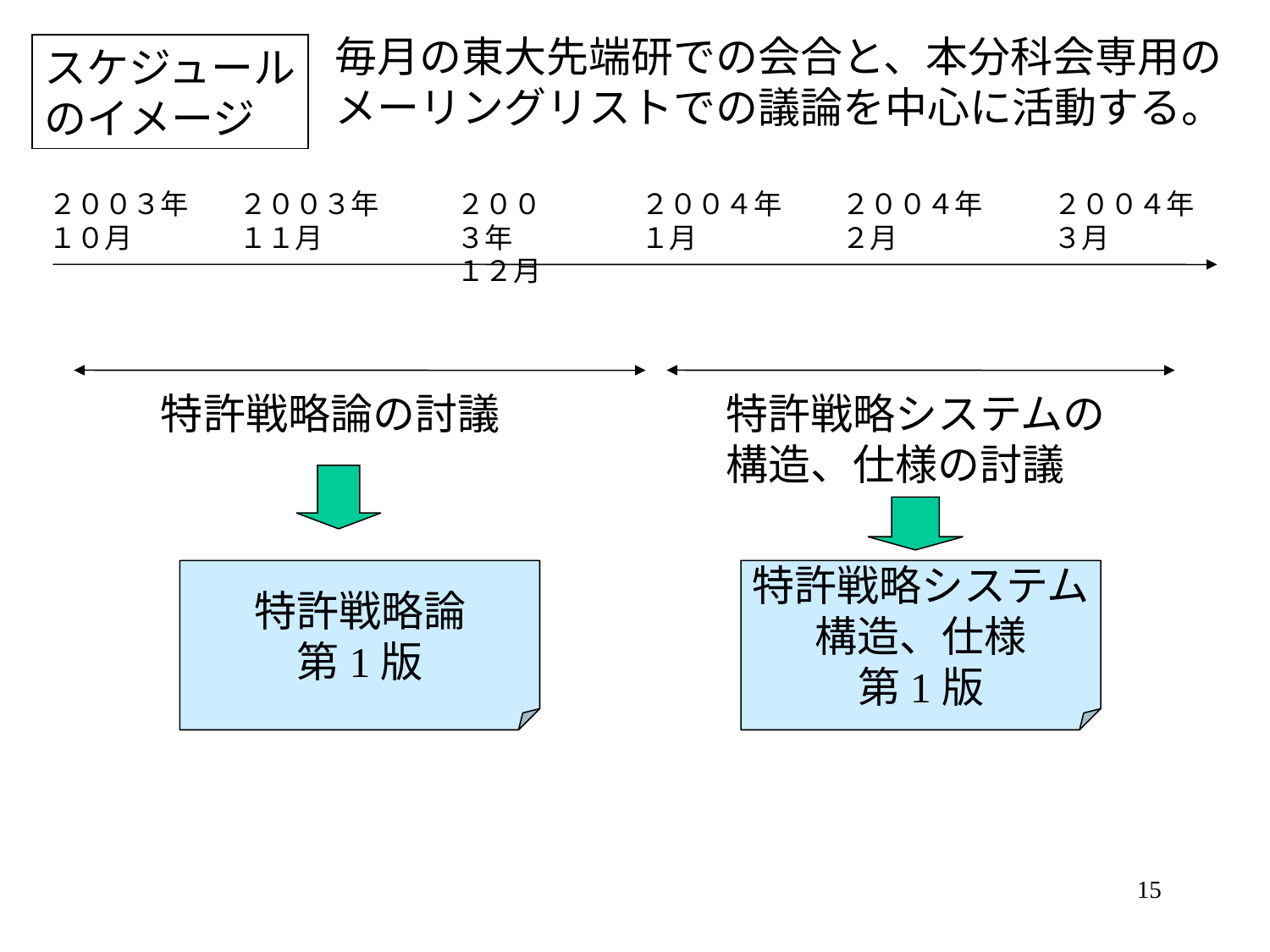

毎月の東大先端研での会合と、本分科会専用の
メーリングリストでの議論を中心に活動する。
スケジュール
のイメージ
２００３年
１０月
２００３年
１１月
２００３年
１２月
２００４年
１月
２００４年
２月
２００４年
３月

特許戦略論の討議
特許戦略システムの
構造、仕様の討議

特許戦略論
第1版
特許戦略システム
構造、仕様
第1版
15